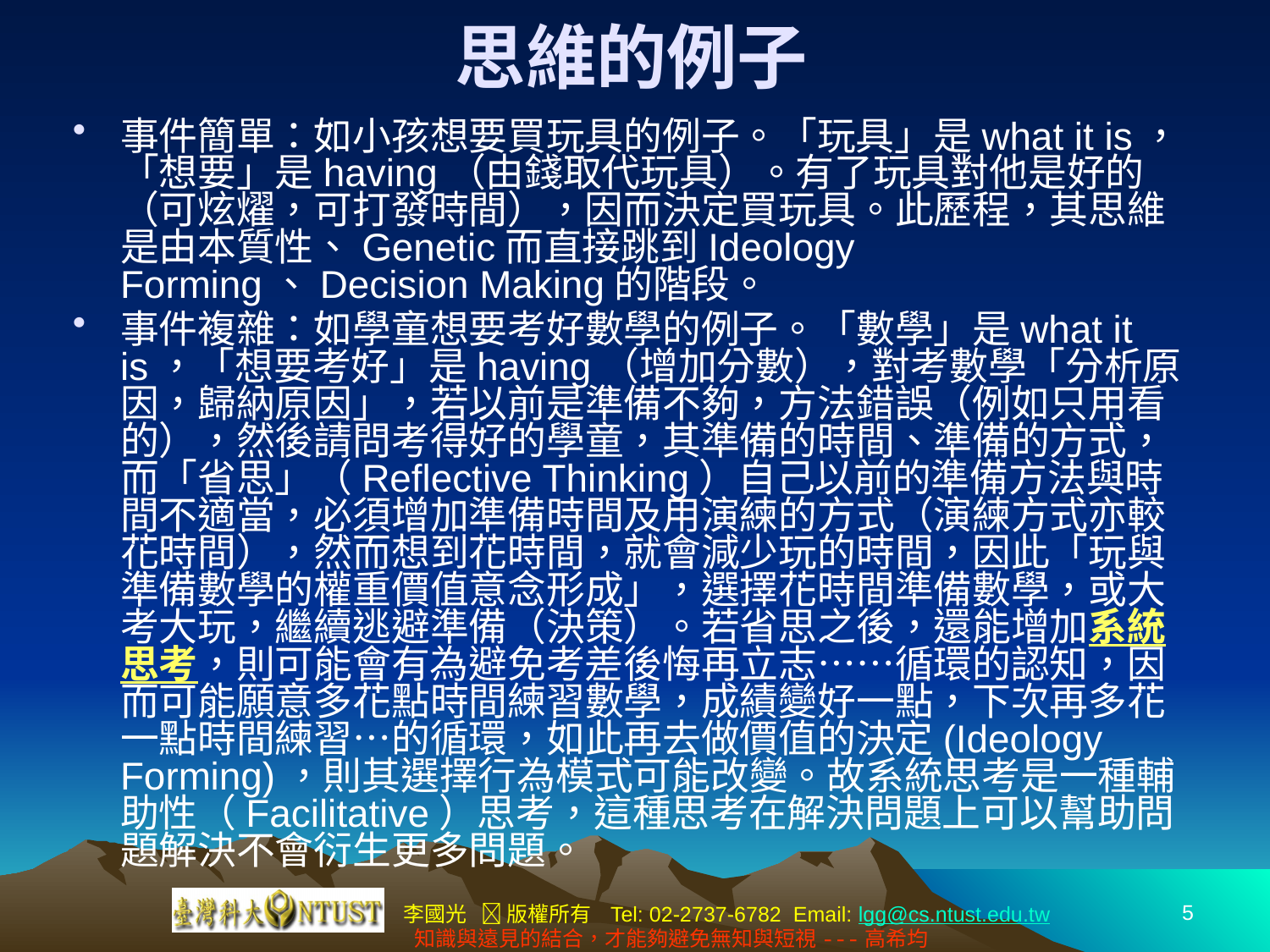

# 思維的例子
事件簡單：如小孩想要買玩具的例子。「玩具」是what it is，「想要」是having（由錢取代玩具）。有了玩具對他是好的（可炫燿，可打發時間），因而決定買玩具。此歷程，其思維是由本質性、Genetic而直接跳到Ideology Forming、Decision Making的階段。
事件複雜：如學童想要考好數學的例子。「數學」是what it is，「想要考好」是having（增加分數），對考數學「分析原因，歸納原因」，若以前是準備不夠，方法錯誤（例如只用看的），然後請問考得好的學童，其準備的時間、準備的方式，而「省思」（Reflective Thinking）自己以前的準備方法與時間不適當，必須增加準備時間及用演練的方式（演練方式亦較花時間），然而想到花時間，就會減少玩的時間，因此「玩與準備數學的權重價值意念形成」，選擇花時間準備數學，或大考大玩，繼續逃避準備（決策）。若省思之後，還能增加系統思考，則可能會有為避免考差後悔再立志……循環的認知，因而可能願意多花點時間練習數學，成績變好一點，下次再多花一點時間練習…的循環，如此再去做價值的決定(Ideology Forming)，則其選擇行為模式可能改變。故系統思考是一種輔助性（Facilitative）思考，這種思考在解決問題上可以幫助問題解決不會衍生更多問題。
5